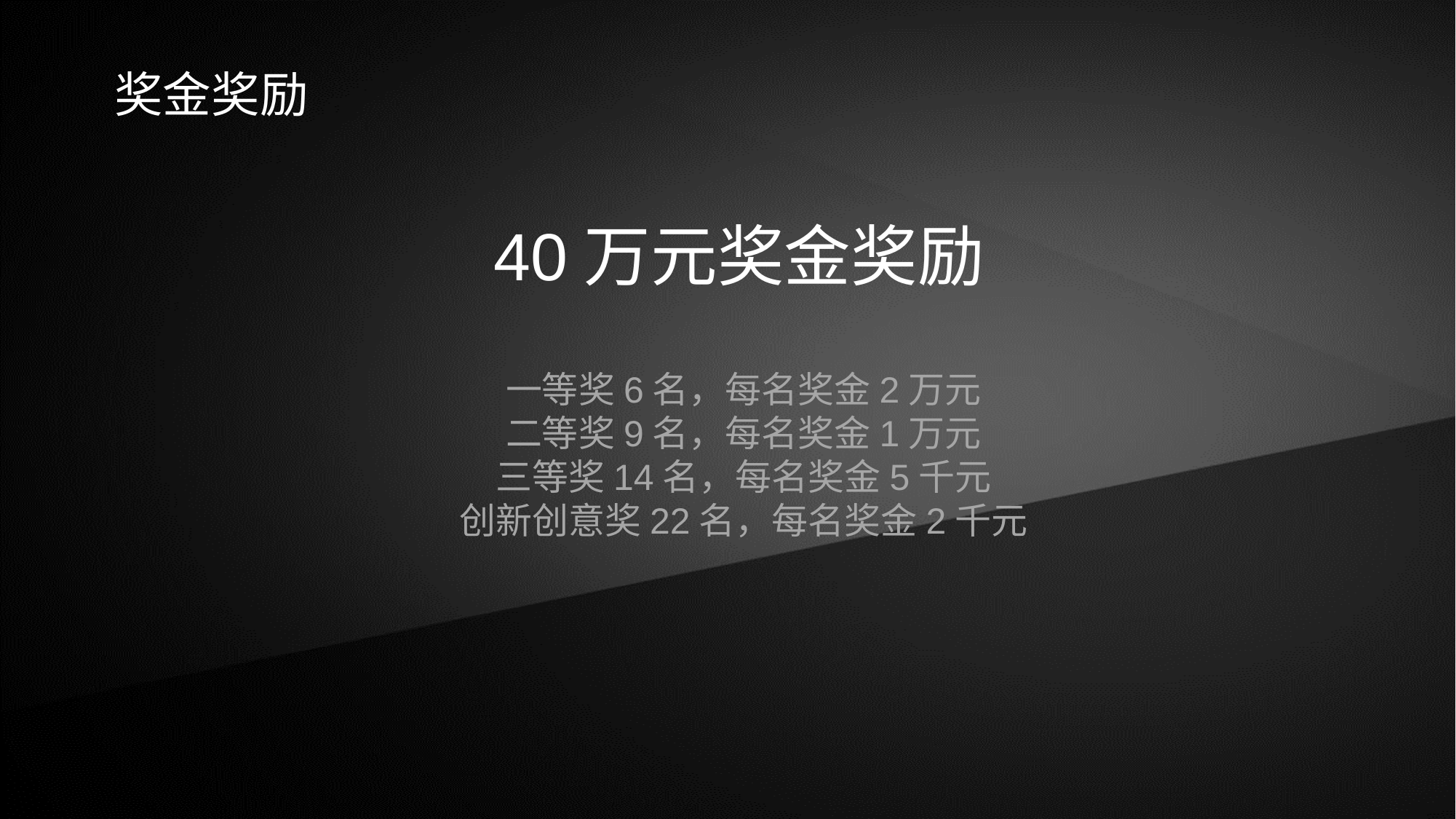

奖金奖励
40万元奖金奖励
一等奖6名，每名奖金2万元
二等奖9名，每名奖金1万元
三等奖14名，每名奖金5千元
创新创意奖22名，每名奖金2千元